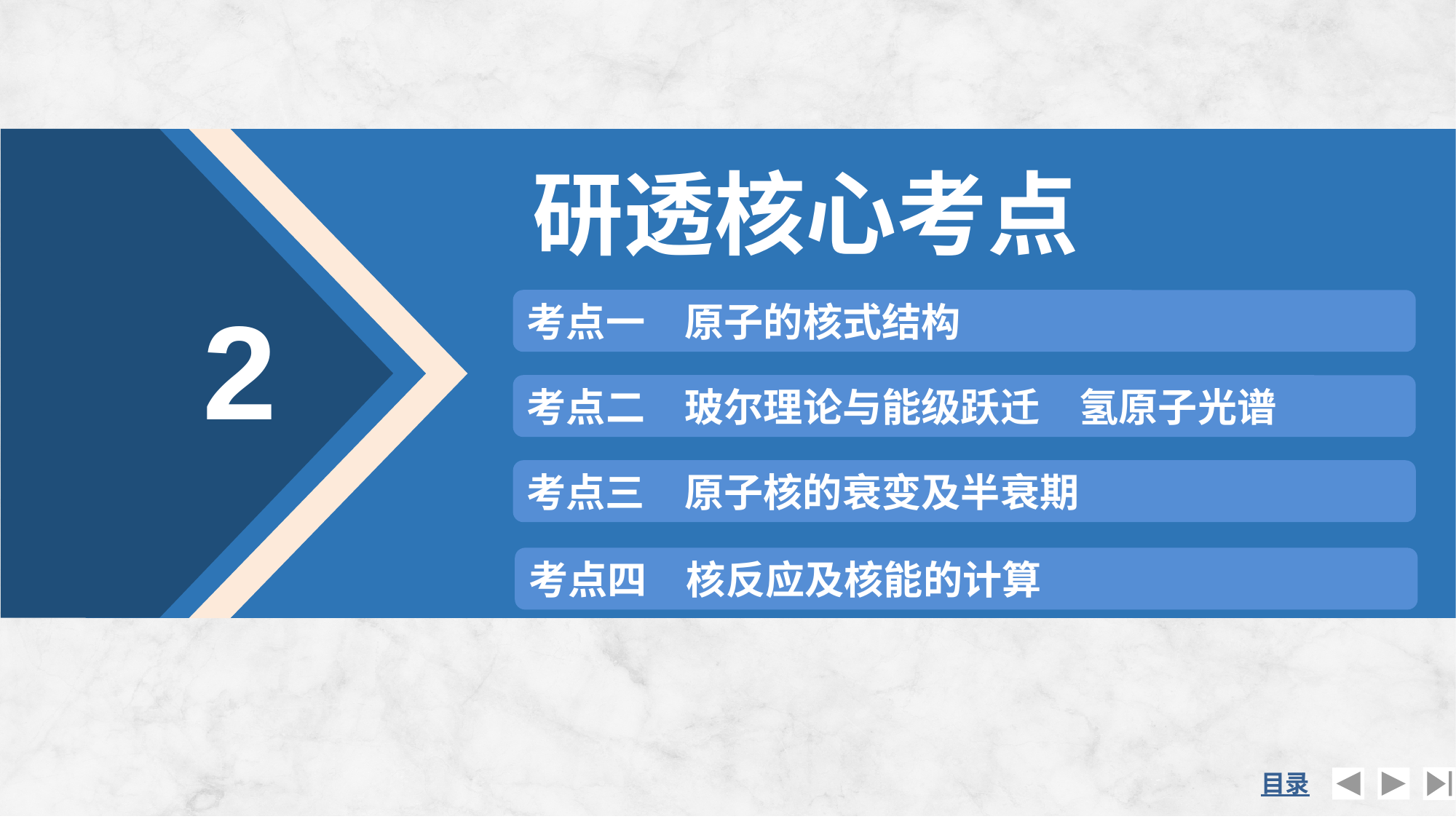

研透核心考点
2
考点一　原子的核式结构
考点二　玻尔理论与能级跃迁　氢原子光谱
考点三　原子核的衰变及半衰期
考点四　核反应及核能的计算